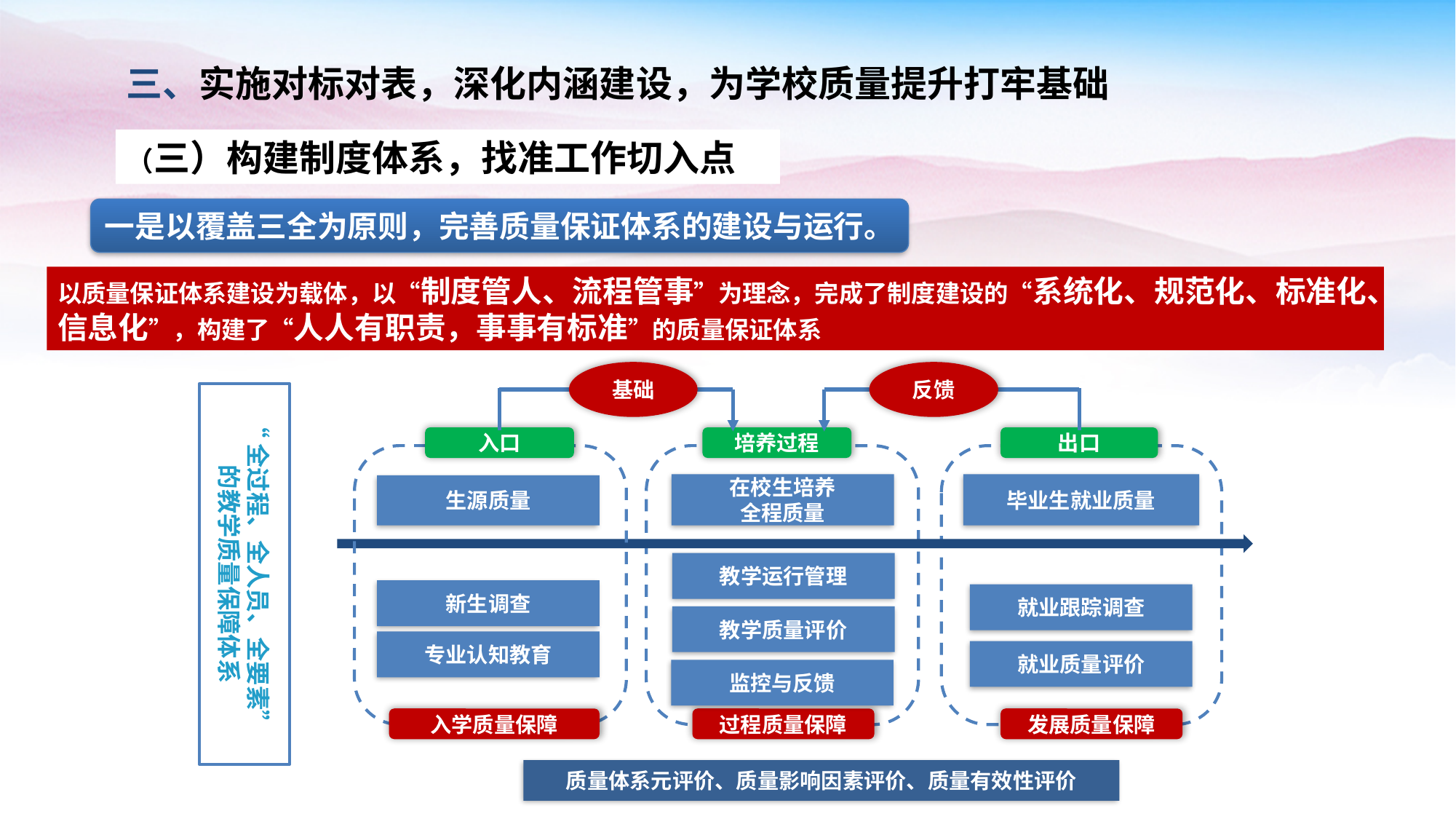

三、实施对标对表，深化内涵建设，为学校质量提升打牢基础
（三）构建制度体系，找准工作切入点
一是以覆盖三全为原则，完善质量保证体系的建设与运行。
以质量保证体系建设为载体，以“制度管人、流程管事”为理念，完成了制度建设的“系统化、规范化、标准化、信息化”，构建了“人人有职责，事事有标准”的质量保证体系
基础
反馈
“全过程、全人员、全要素”
的教学质量保障体系
入口
培养过程
出口

在校生培养
全程质量
毕业生就业质量
生源质量

教学运行管理
新生调查
就业跟踪调查
教学质量评价
专业认知教育
就业质量评价
监控与反馈
入学质量保障
过程质量保障
发展质量保障
质量体系元评价、质量影响因素评价、质量有效性评价